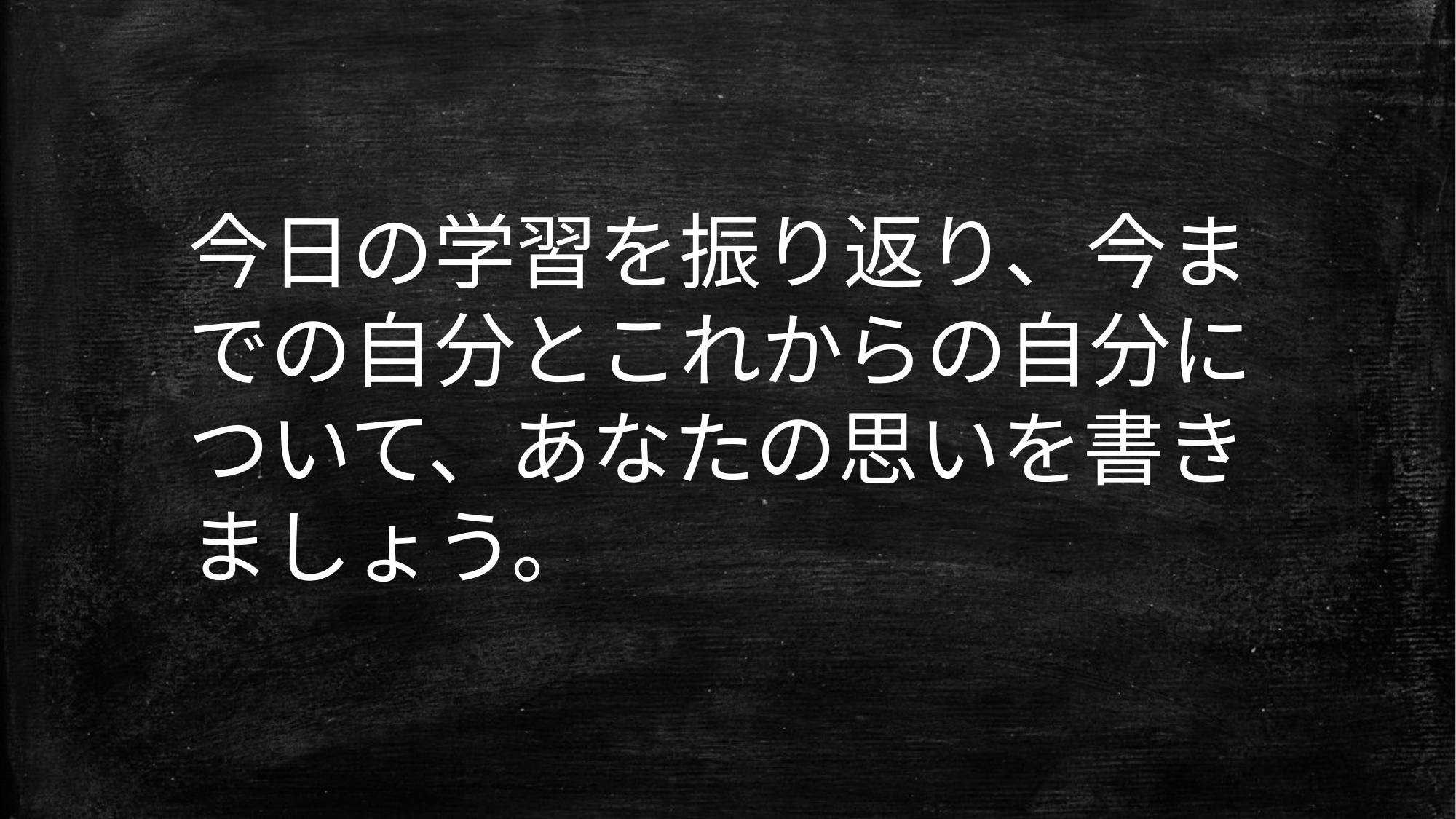

今日の学習を振り返り、今までの自分とこれからの自分について、あなたの思いを書きましょう。